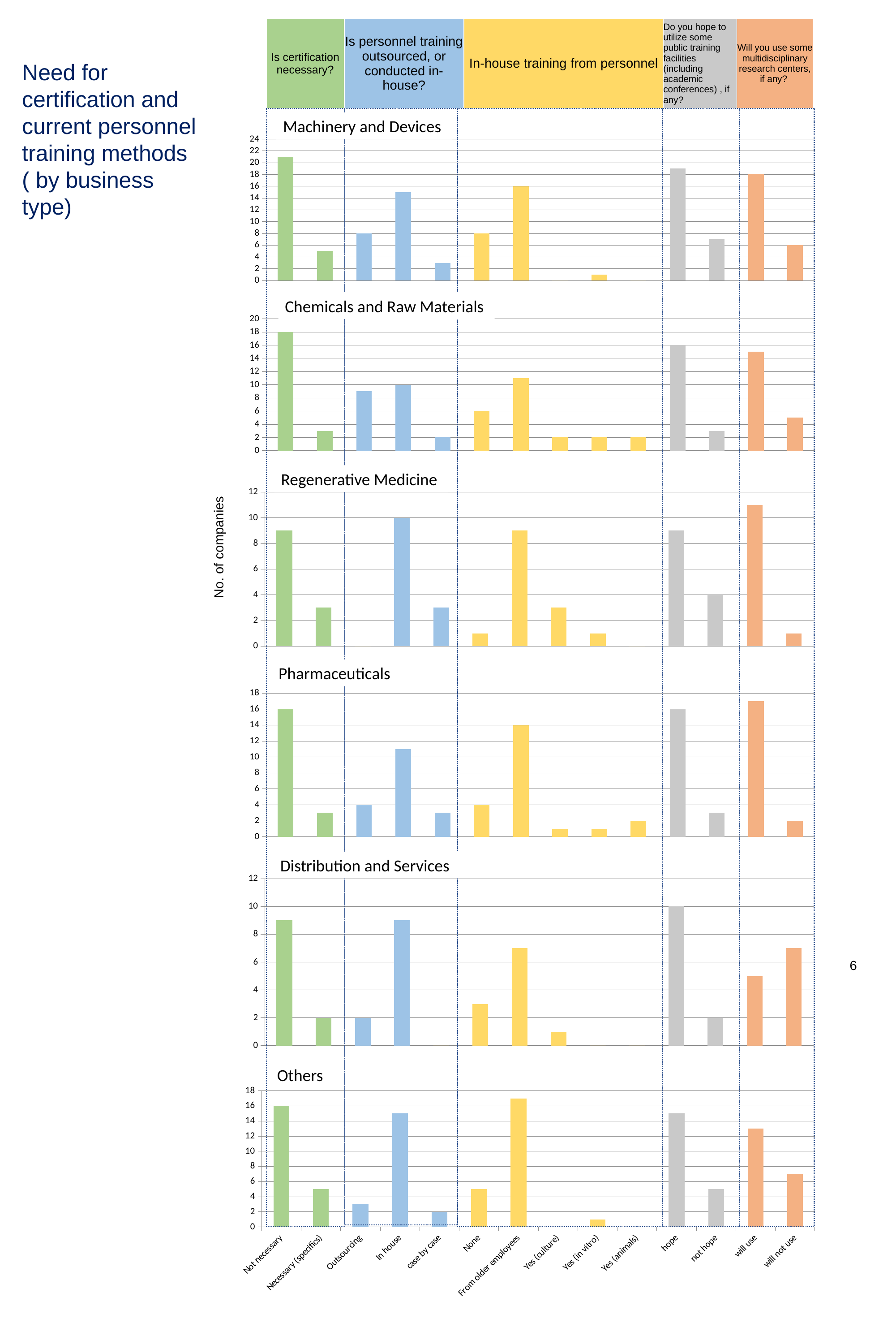

| Is certification necessary? | Is personnel training outsourced, or conducted in-house? | In-house training from personnel | Do you hope to utilize some public training facilities (including academic conferences) , if any? | Will you use some multidisciplinary research centers, if any? |
| --- | --- | --- | --- | --- |
Need for certification and current personnel training methods
( by business type)

Machinery and Devices

### Chart

| Category |  |
|---|---|
| 必要ない | 21.0 |
| 必要(具体例) | 5.0 |
| アウトソーシング | 8.0 |
| 自社内 | 15.0 |
| case by case | 3.0 |
| ない | 8.0 |
| 先輩から | 16.0 |
| ある(培養） | 0.0 |
| ある(vitro) | 1.0 |
| ある(動物) | 0.0 |
| 希望する | 19.0 |
| しない | 7.0 |
| 使用する | 18.0 |
| しない10 | 6.0 |
Chemicals and Raw Materials

### Chart

| Category |  |
|---|---|
| 必要ない | 18.0 |
| 必要(具体例) | 3.0 |
| アウトソーシング | 9.0 |
| 自社内 | 10.0 |
| case by case | 2.0 |
| ない | 6.0 |
| 先輩から | 11.0 |
| ある(培養） | 2.0 |
| ある(vitro) | 2.0 |
| ある(動物) | 2.0 |
| 希望する | 16.0 |
| しない | 3.0 |
| 使用する | 15.0 |
| しない | 5.0 |
Regenerative Medicine

### Chart

| Category |  |
|---|---|
| 必要ない | 9.0 |
| 必要(具体例) | 3.0 |
| アウトソーシング | 0.0 |
| 自社内 | 10.0 |
| case by case | 3.0 |
| ない | 1.0 |
| 先輩から | 9.0 |
| ある(培養） | 3.0 |
| ある(vitro) | 1.0 |
| ある(動物) | 0.0 |
| 希望する | 9.0 |
| しない | 4.0 |
| 使用する | 11.0 |
| しない10 | 1.0 |
No. of companies
Pharmaceuticals

### Chart

| Category |  |
|---|---|
| 必要ない | 16.0 |
| 必要(具体例) | 3.0 |
| アウトソーシング | 4.0 |
| 自社内 | 11.0 |
| case by case | 3.0 |
| ない | 4.0 |
| 先輩から | 14.0 |
| ある(培養） | 1.0 |
| ある(vitro) | 1.0 |
| ある(動物) | 2.0 |
| 希望する | 16.0 |
| しない | 3.0 |
| 使用する | 17.0 |
| しない10 | 2.0 |
Distribution and Services

### Chart

| Category |  |
|---|---|
| 必要ない | 9.0 |
| 必要(具体例) | 2.0 |
| アウトソーシング | 2.0 |
| 自社内 | 9.0 |
| case by case | 0.0 |
| ない | 3.0 |
| 先輩から | 7.0 |
| ある(培養） | 1.0 |
| ある(vitro) | 0.0 |
| ある(動物) | 0.0 |
| 希望する | 10.0 |
| しない | 2.0 |
| 使用する | 5.0 |
| しない10 | 7.0 |
6
Others

### Chart

| Category |  |
|---|---|
| Not necessary | 16.0 |
| Necessary (specifics) | 5.0 |
| Outsourcing | 3.0 |
| In house | 15.0 |
| case by case | 2.0 |
| None | 5.0 |
| From older employees | 17.0 |
|  Yes (culture) | 0.0 |
| Yes (in vitro) | 1.0 |
| Yes (animals) | 0.0 |
| hope | 15.0 |
| not hope | 5.0 |
| will use | 13.0 |
| will not use | 7.0 |